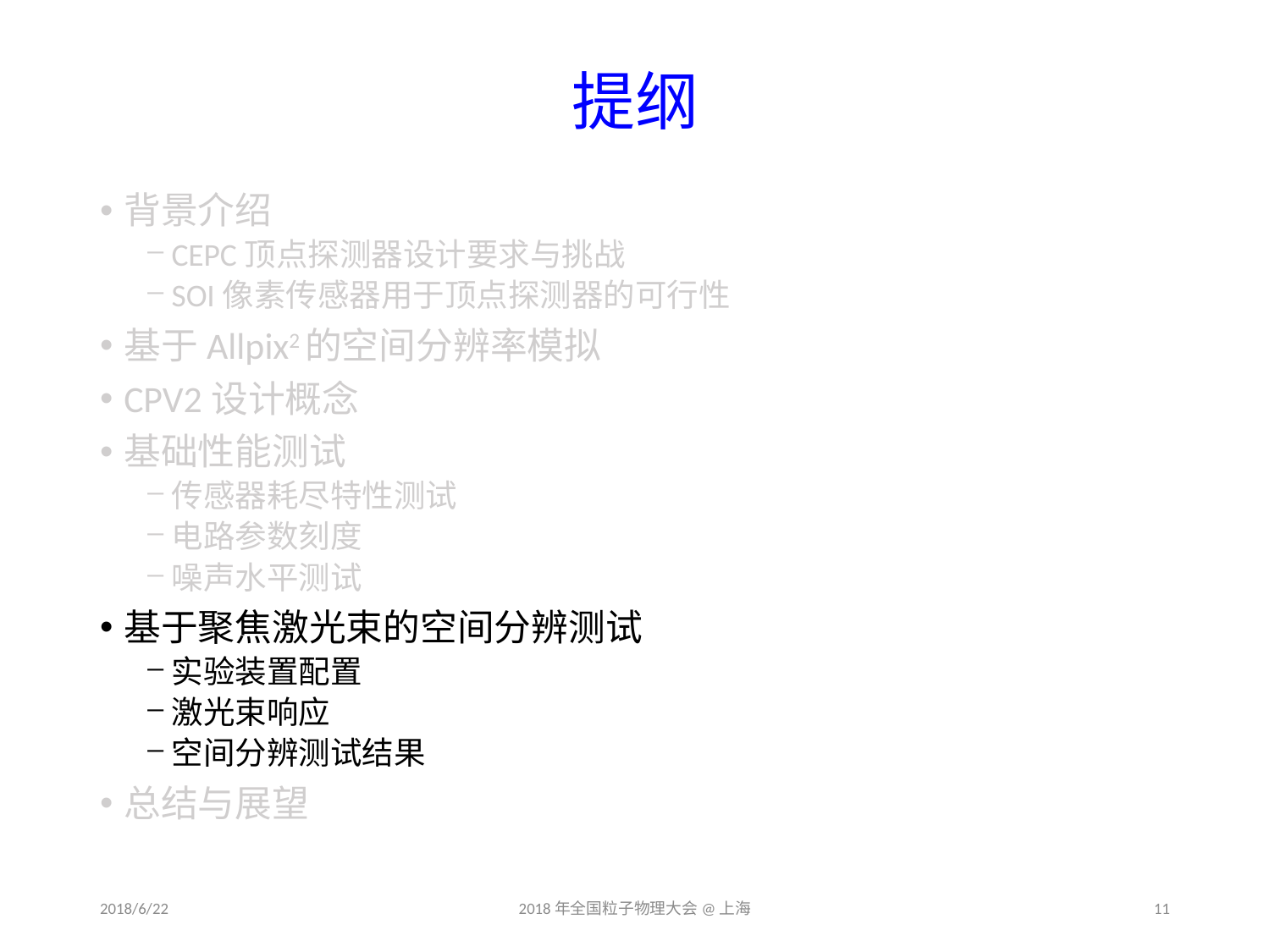

# 提纲
背景介绍
CEPC顶点探测器设计要求与挑战
SOI像素传感器用于顶点探测器的可行性
基于Allpix2的空间分辨率模拟
CPV2设计概念
基础性能测试
传感器耗尽特性测试
电路参数刻度
噪声水平测试
基于聚焦激光束的空间分辨测试
实验装置配置
激光束响应
空间分辨测试结果
总结与展望
2018/6/22
2018年全国粒子物理大会@上海
11